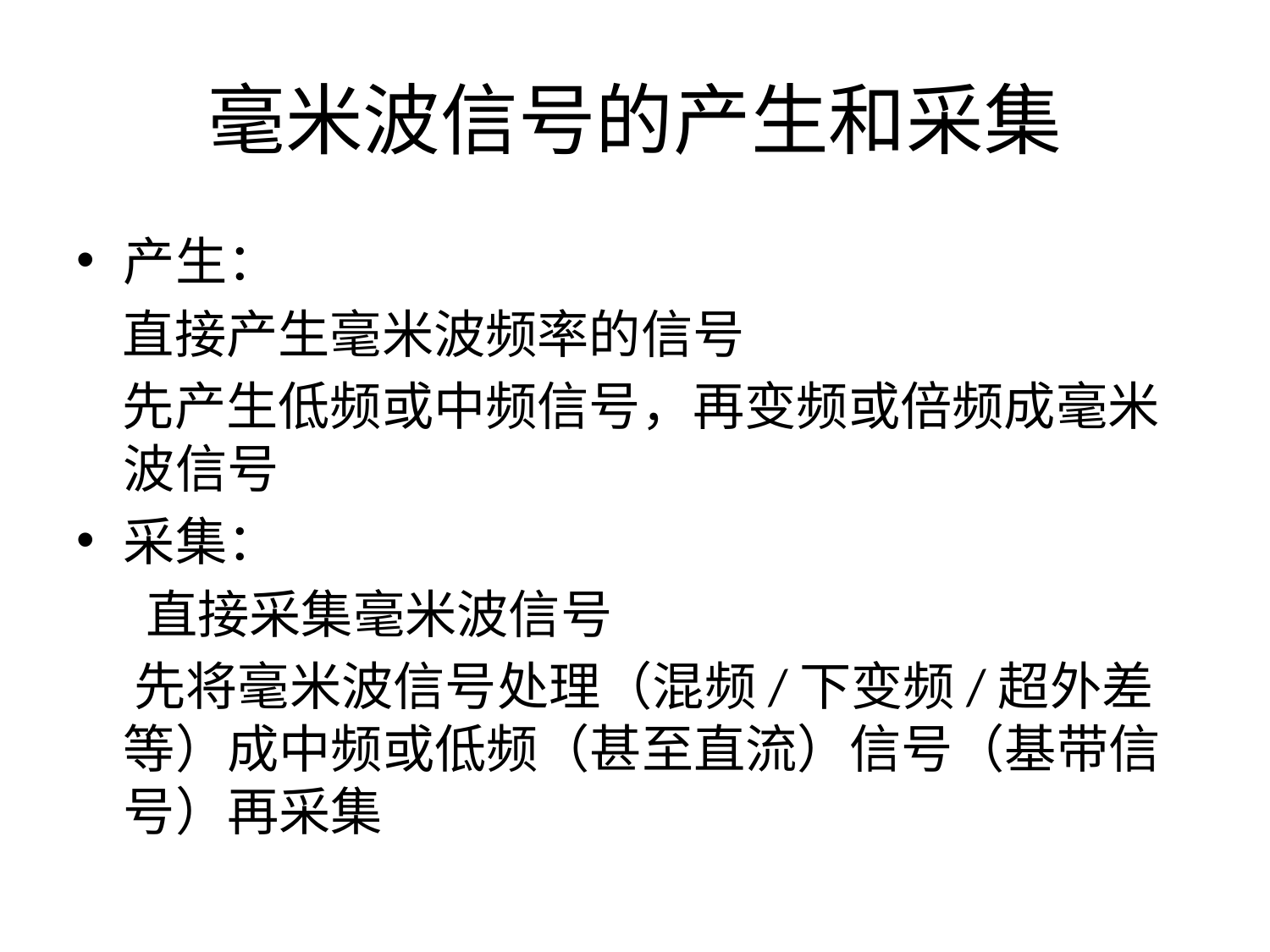

# 毫米波信号的产生和采集
产生：
   直接产生毫米波频率的信号
   先产生低频或中频信号，再变频或倍频成毫米波信号
采集：
     直接采集毫米波信号
    先将毫米波信号处理（混频/下变频/超外差等）成中频或低频（甚至直流）信号（基带信号）再采集